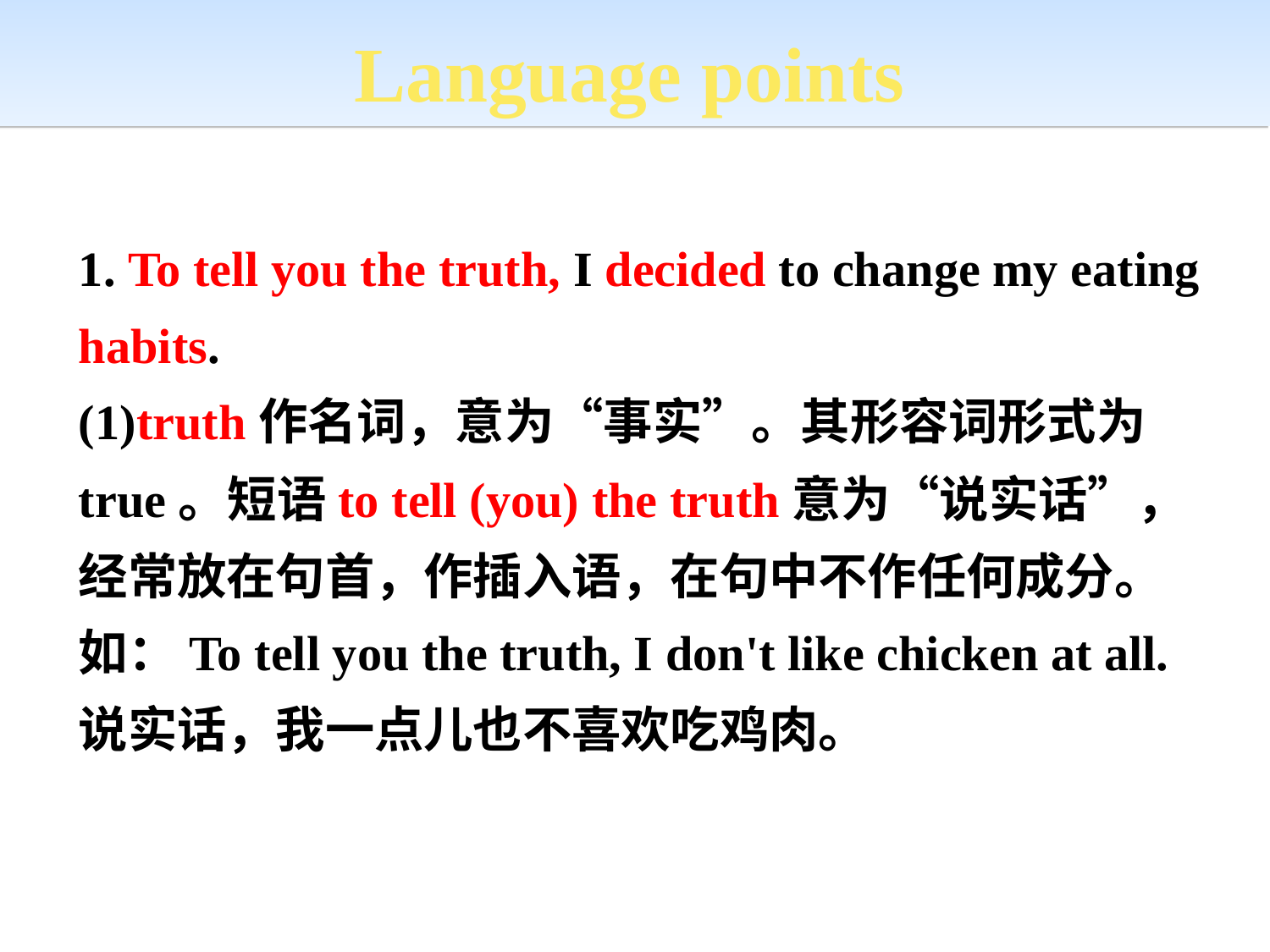

Language points
1. To tell you the truth, I decided to change my eating habits.
(1)truth作名词，意为“事实”。其形容词形式为true。短语to tell (you) the truth意为“说实话”，经常放在句首，作插入语，在句中不作任何成分。
如：To tell you the truth, I don't like chicken at all. 说实话，我一点儿也不喜欢吃鸡肉。